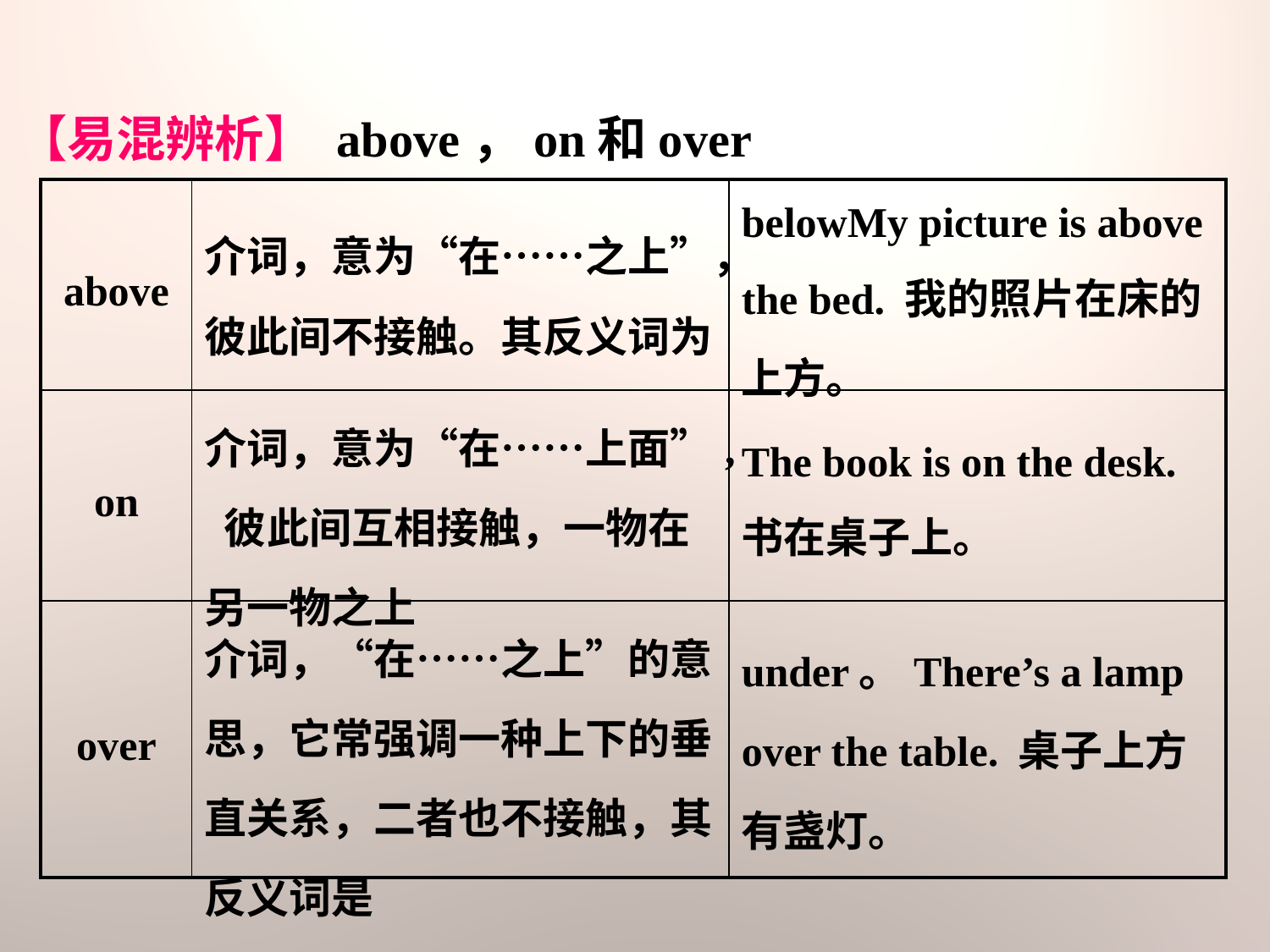

【易混辨析】 above，on和over
| above | 介词，意为“在……之上”，彼此间不接触。其反义词为 | belowMy picture is above the bed. 我的照片在床的上方。 |
| --- | --- | --- |
| on | 介词，意为“在……上面”, 彼此间互相接触，一物在另一物之上 | The book is on the desk. 书在桌子上。 |
| over | 介词，“在……之上”的意思，它常强调一种上下的垂直关系，二者也不接触，其反义词是 | under。There’s a lamp over the table. 桌子上方有盏灯。 |